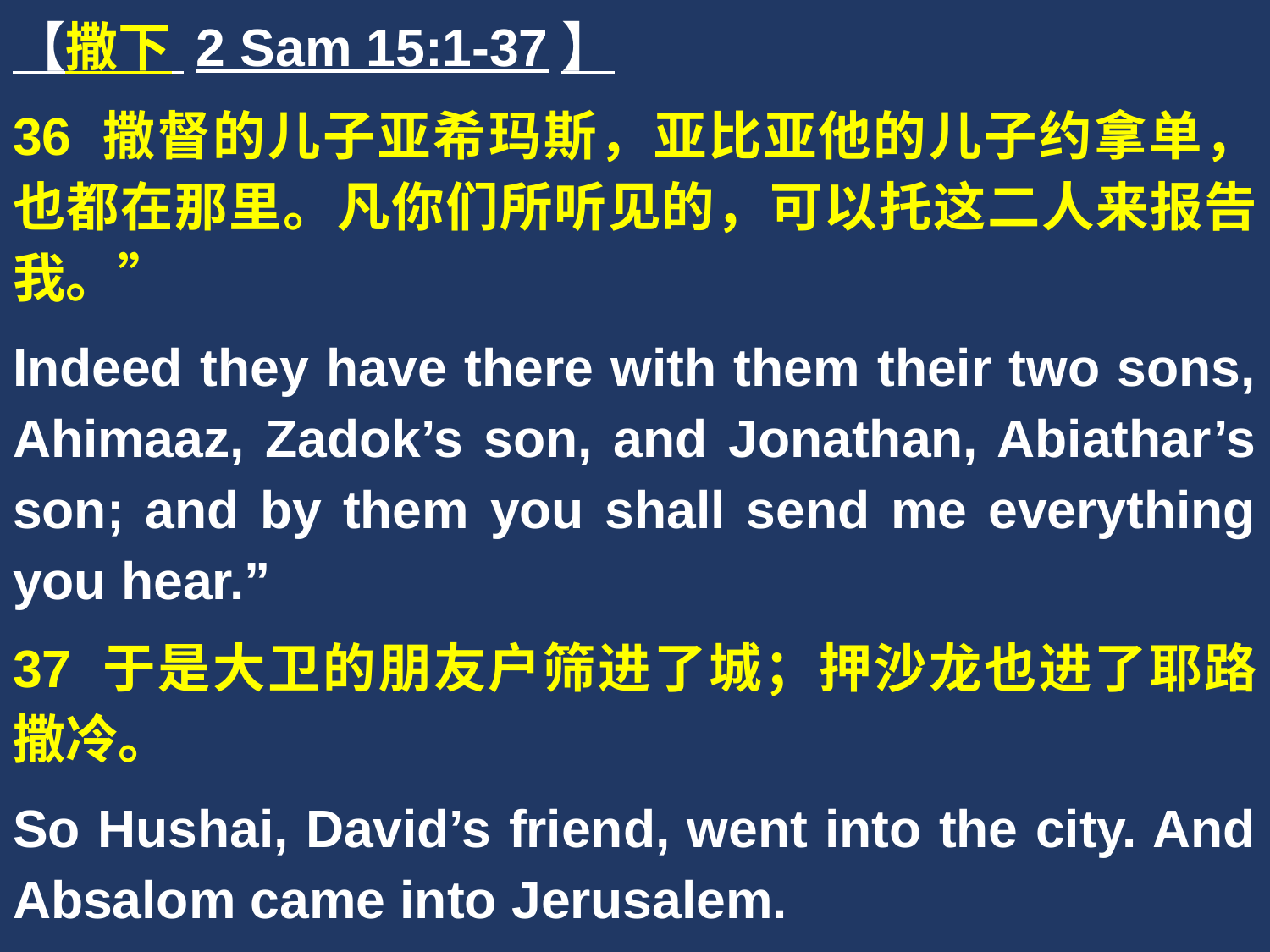

【撒下 2 Sam 15:1-37】
36 撒督的儿子亚希玛斯，亚比亚他的儿子约拿单，也都在那里。凡你们所听见的，可以托这二人来报告我。”
Indeed they have there with them their two sons, Ahimaaz, Zadok’s son, and Jonathan, Abiathar’s son; and by them you shall send me everything you hear.”
37 于是大卫的朋友户筛进了城；押沙龙也进了耶路撒冷。
So Hushai, David’s friend, went into the city. And Absalom came into Jerusalem.